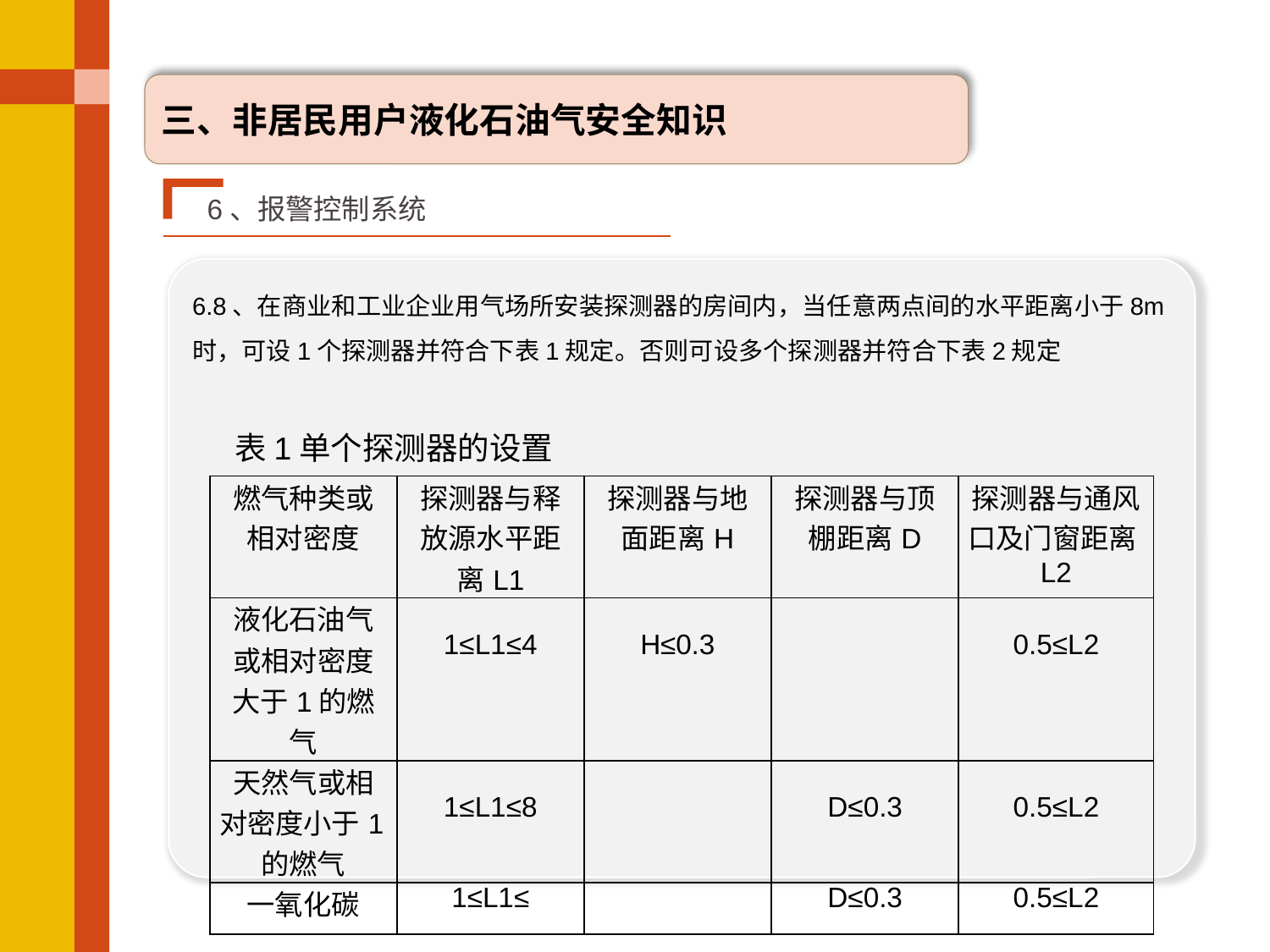

三、非居民用户液化石油气安全知识

6、报警控制系统
6.8、在商业和工业企业用气场所安装探测器的房间内，当任意两点间的水平距离小于8m时，可设1个探测器并符合下表1规定。否则可设多个探测器并符合下表2规定

表1单个探测器的设置

| 燃气种类或相对密度 | 探测器与释放源水平距离L1 | 探测器与地面距离H | 探测器与顶棚距离D | 探测器与通风口及门窗距离L2 |
| --- | --- | --- | --- | --- |
| 液化石油气或相对密度大于1的燃气 | 1≤L1≤4 | H≤0.3 |  | 0.5≤L2 |
| 天然气或相对密度小于1的燃气 | 1≤L1≤8 |  | D≤0.3 | 0.5≤L2 |
| 一氧化碳 | 1≤L1≤ |  | D≤0.3 | 0.5≤L2 |